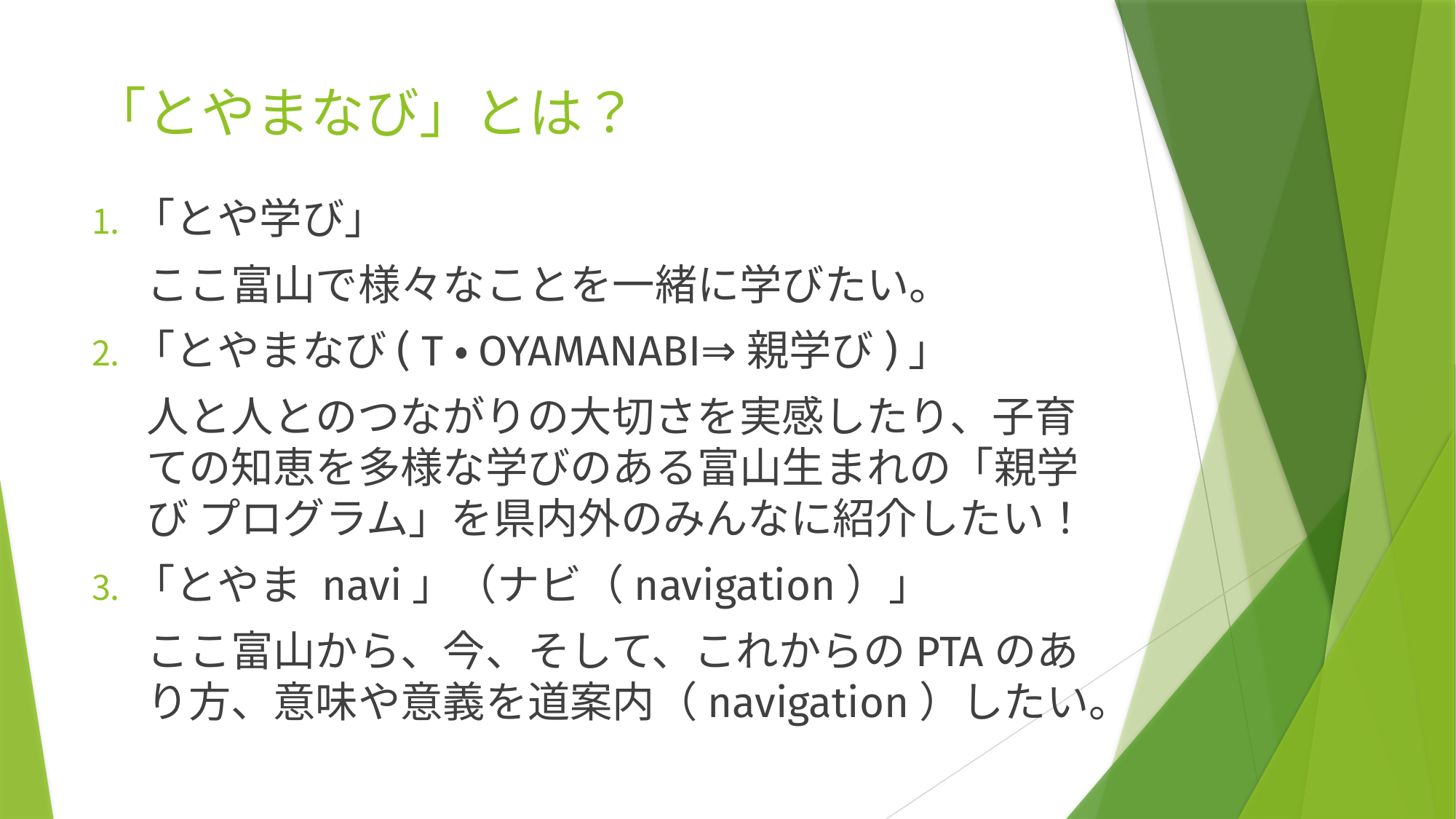

# 「とやまなび」とは？
「とや学び」
ここ富山で様々なことを一緒に学びたい。
「とやまなび( T・OYAMANABI⇒親学び)」
人と人とのつながりの大切さを実感したり、子育ての知恵を多様な学びのある富山生まれの「親学び プログラム」を県内外のみんなに紹介したい！
「とやま navi」（ナビ（navigation）」
ここ富山から、今、そして、これからのPTAのあり方、意味や意義を道案内（navigation）したい。